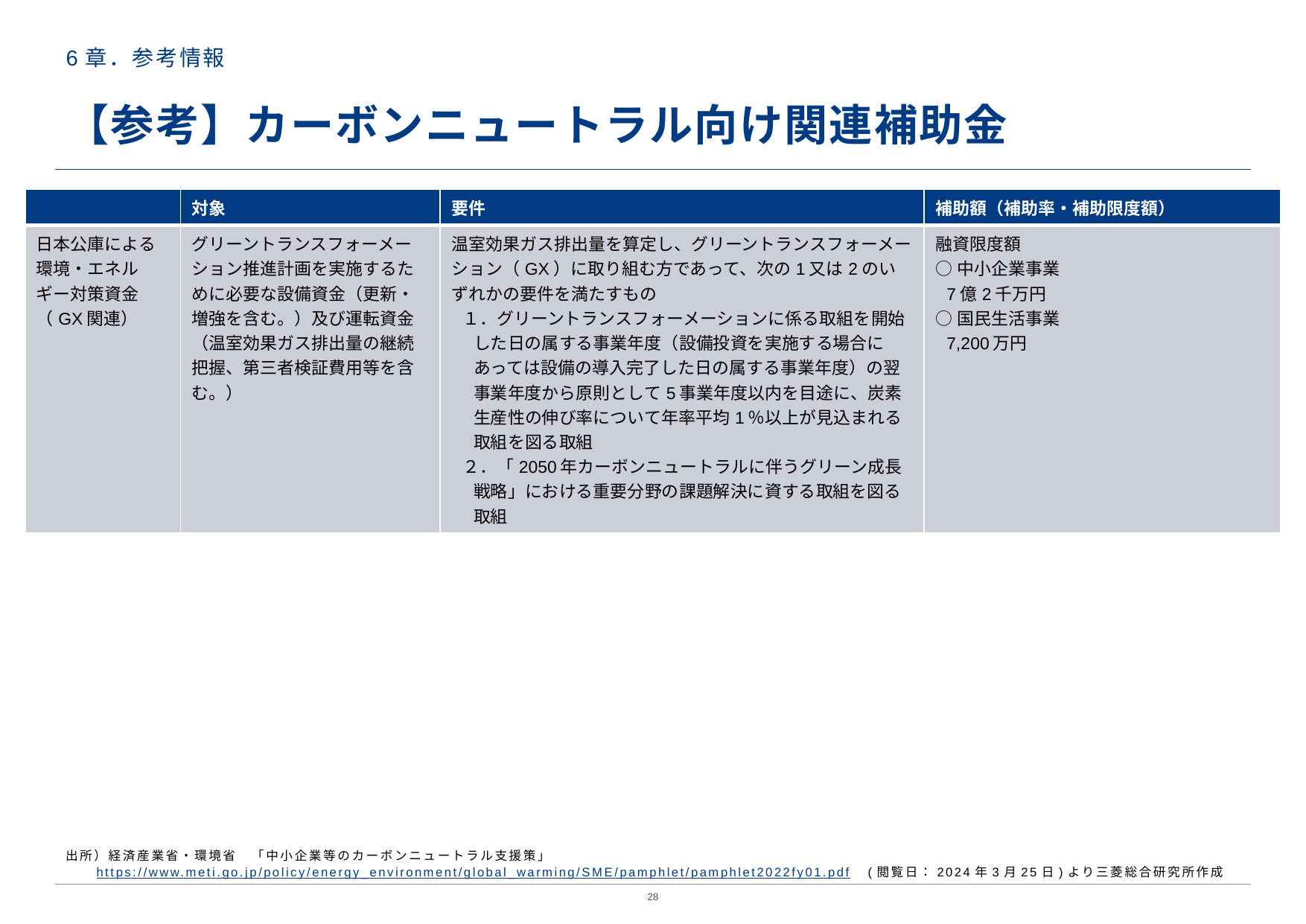

# 6章．参考情報
【参考】カーボンニュートラル向け関連補助金
|  | 対象 | 要件 | 補助額（補助率・補助限度額） |
| --- | --- | --- | --- |
| 日本公庫による 環境・エネルギー対策資金 （GX関連） | グリーントランスフォーメーション推進計画を実施するために必要な設備資金（更新・増強を含む。）及び運転資金（温室効果ガス排出量の継続把握、第三者検証費用等を含む。） | 温室効果ガス排出量を算定し、グリーントランスフォーメーション（GX）に取り組む方であって、次の1又は2のいずれかの要件を満たすもの １．グリーントランスフォーメーションに係る取組を開始した日の属する事業年度（設備投資を実施する場合にあっては設備の導入完了した日の属する事業年度）の翌事業年度から原則として5事業年度以内を目途に、炭素生産性の伸び率について年率平均1％以上が見込まれる取組を図る取組 ２．「2050年カーボンニュートラルに伴うグリーン成長戦略」における重要分野の課題解決に資する取組を図る取組 | 融資限度額 ○中小企業事業 7億2千万円 ○国民生活事業 7,200万円 |
出所）経済産業省・環境省　「中小企業等のカーボンニュートラル支援策」https://www.meti.go.jp/policy/energy_environment/global_warming/SME/pamphlet/pamphlet2022fy01.pdf　(閲覧日：2024年3月25日)より三菱総合研究所作成